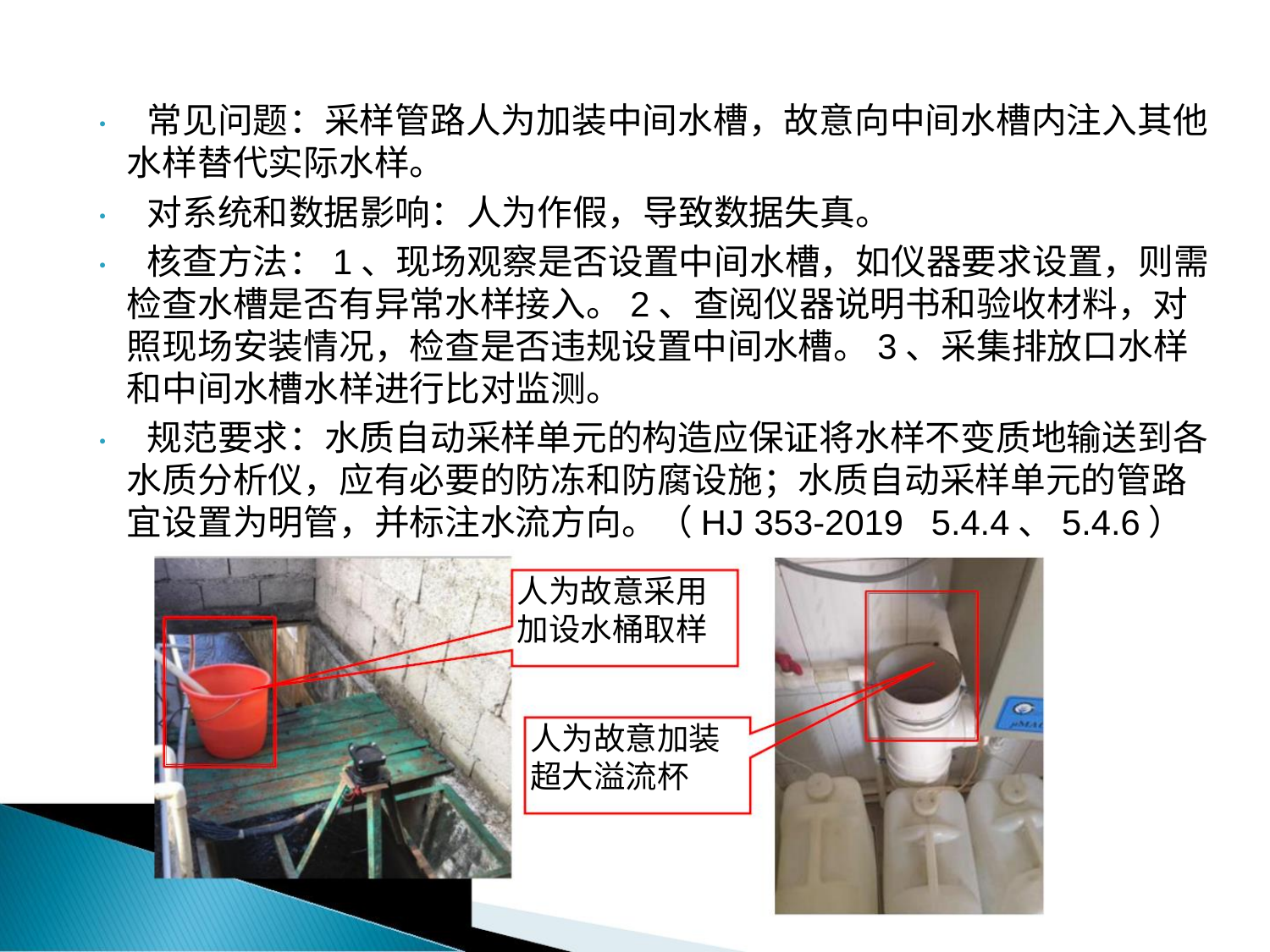

• 常见问题：采样管路人为加装中间水槽，故意向中间水槽内注入其他
水样替代实际水样。
• 对系统和数据影响：人为作假，导致数据失真。
• 核查方法：1、现场观察是否设置中间水槽，如仪器要求设置，则需
检查水槽是否有异常水样接入。2、查阅仪器说明书和验收材料，对
照现场安装情况，检查是否违规设置中间水槽。3、采集排放口水样
和中间水槽水样进行比对监测。
• 规范要求：水质自动采样单元的构造应保证将水样不变质地输送到各
水质分析仪，应有必要的防冻和防腐设施；水质自动采样单元的管路
宜设置为明管，并标注水流方向。（HJ 353-2019 5.4.4、5.4.6）
人为故意采用
加设水桶取样
人为故意加装
超大溢流杯